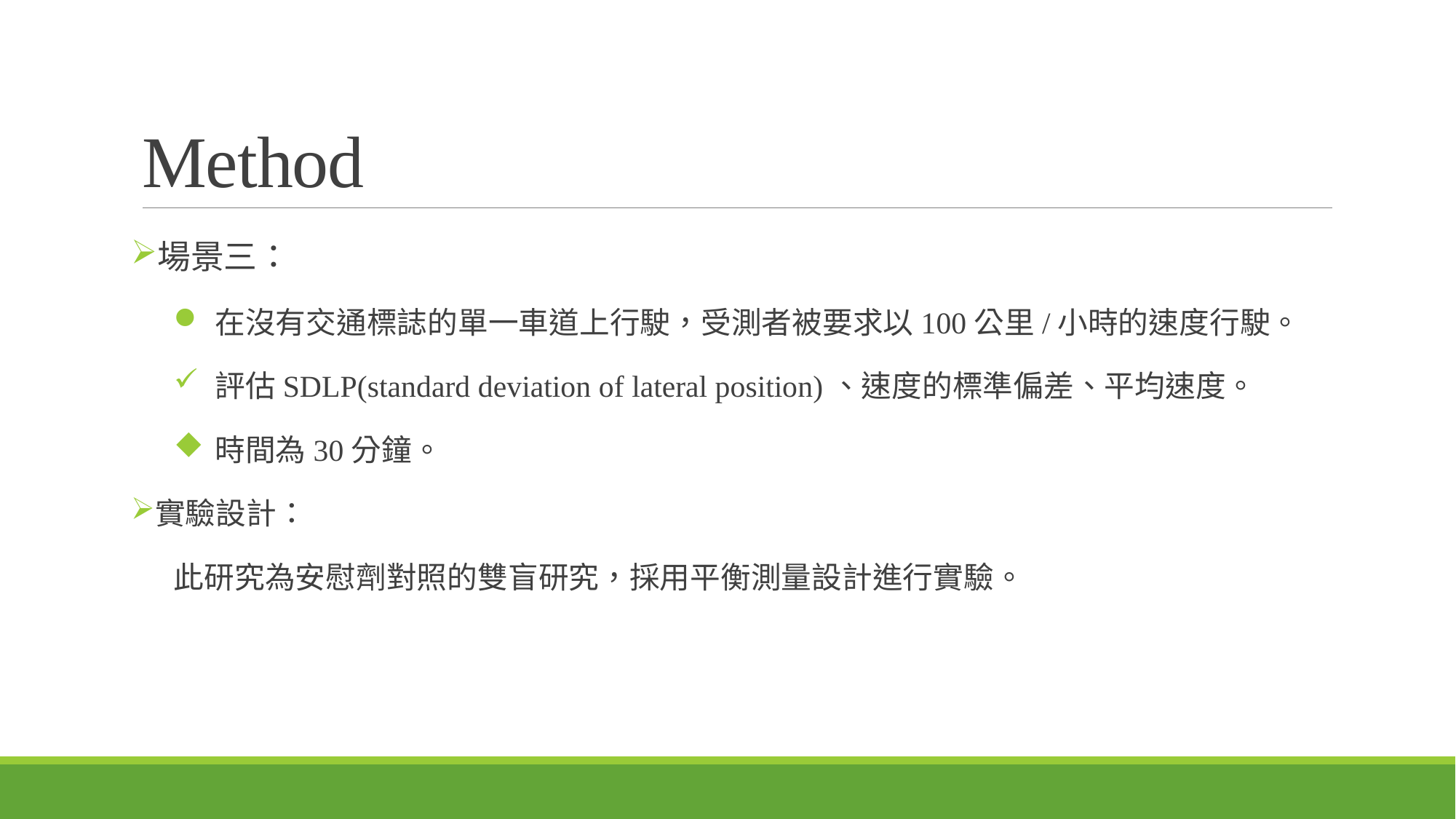

# Method
場景三：
在沒有交通標誌的單一車道上行駛，受測者被要求以100公里/小時的速度行駛。
評估SDLP(standard deviation of lateral position)、速度的標準偏差、平均速度。
時間為30分鐘。
實驗設計：
此研究為安慰劑對照的雙盲研究，採用平衡測量設計進行實驗。